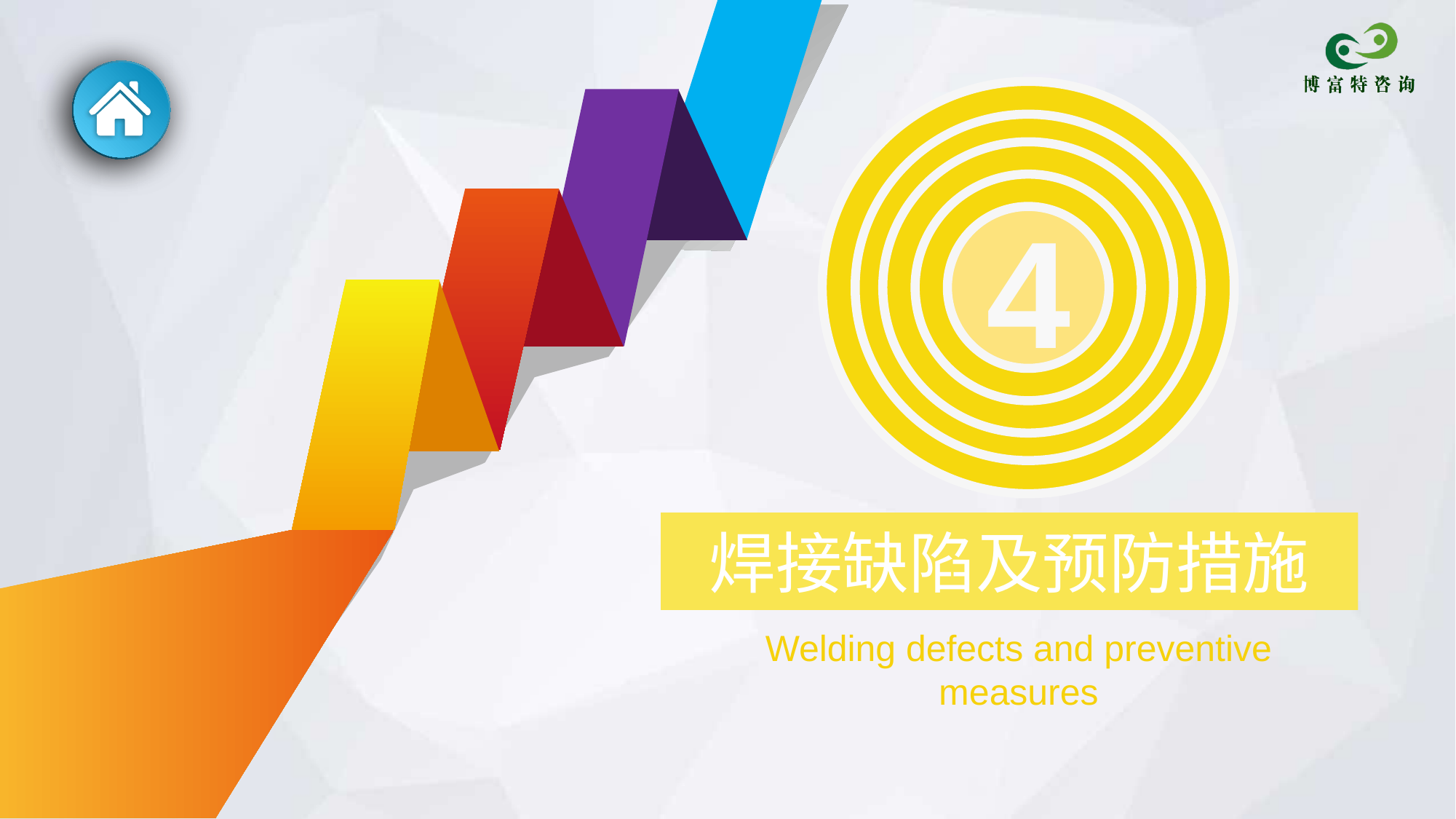

4
焊接缺陷及预防措施
Welding defects and preventive measures